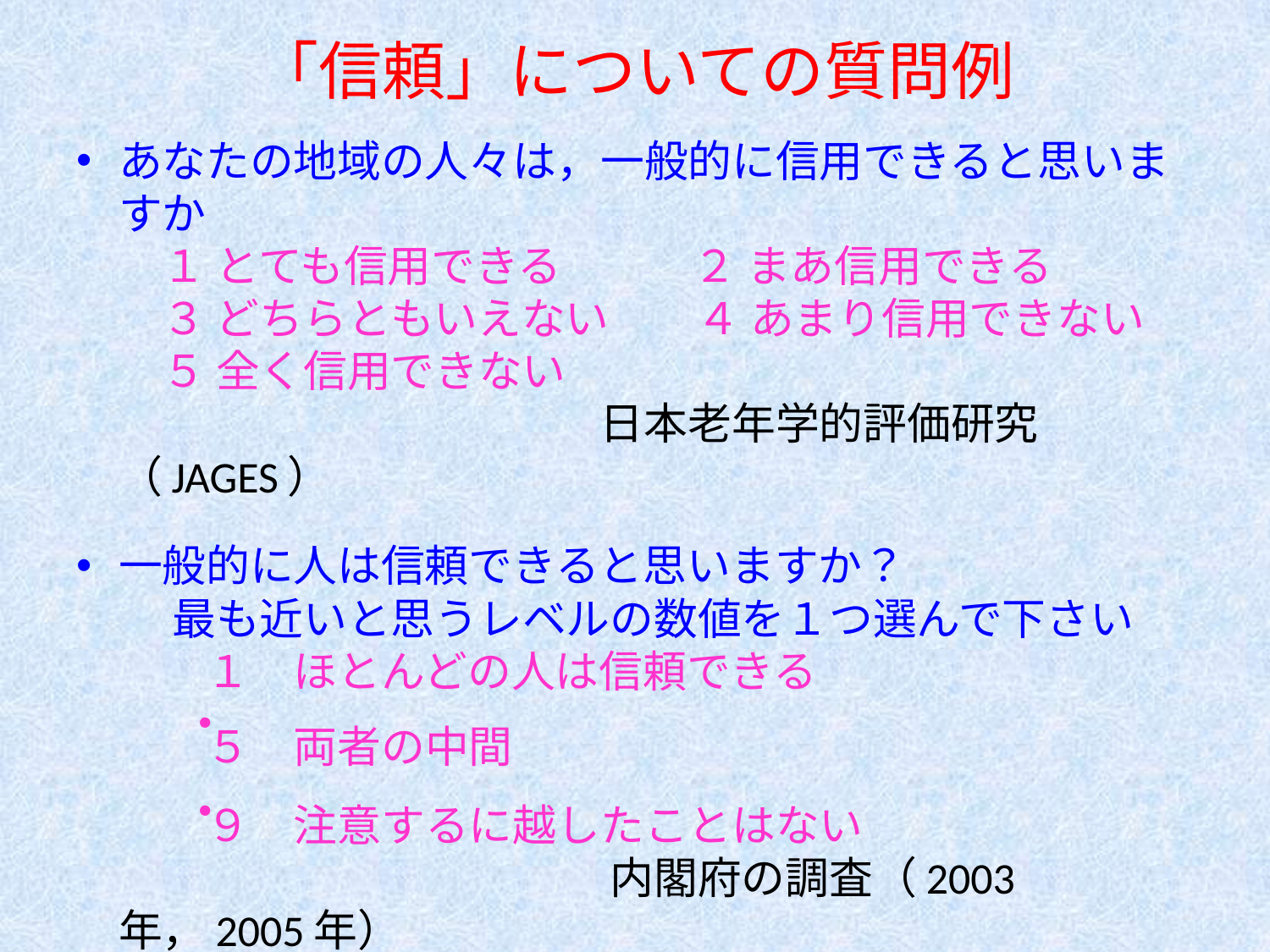

# 「信頼」についての質問例
あなたの地域の人々は，一般的に信用できると思いますか
　１ とても信用できる　　　２ まあ信用できる
　３ どちらともいえない　　４ あまり信用できない
　５ 全く信用できない　
　　　　　　　　　　　日本老年学的評価研究（JAGES）
一般的に人は信頼できると思いますか？
 　最も近いと思うレベルの数値を１つ選んで下さい
　　１　ほとんどの人は信頼できる
　
　　５　両者の中間
　
　　９　注意するに越したことはない
 　　　　　　　　　　　内閣府の調査（2003年，2005年）
・
・